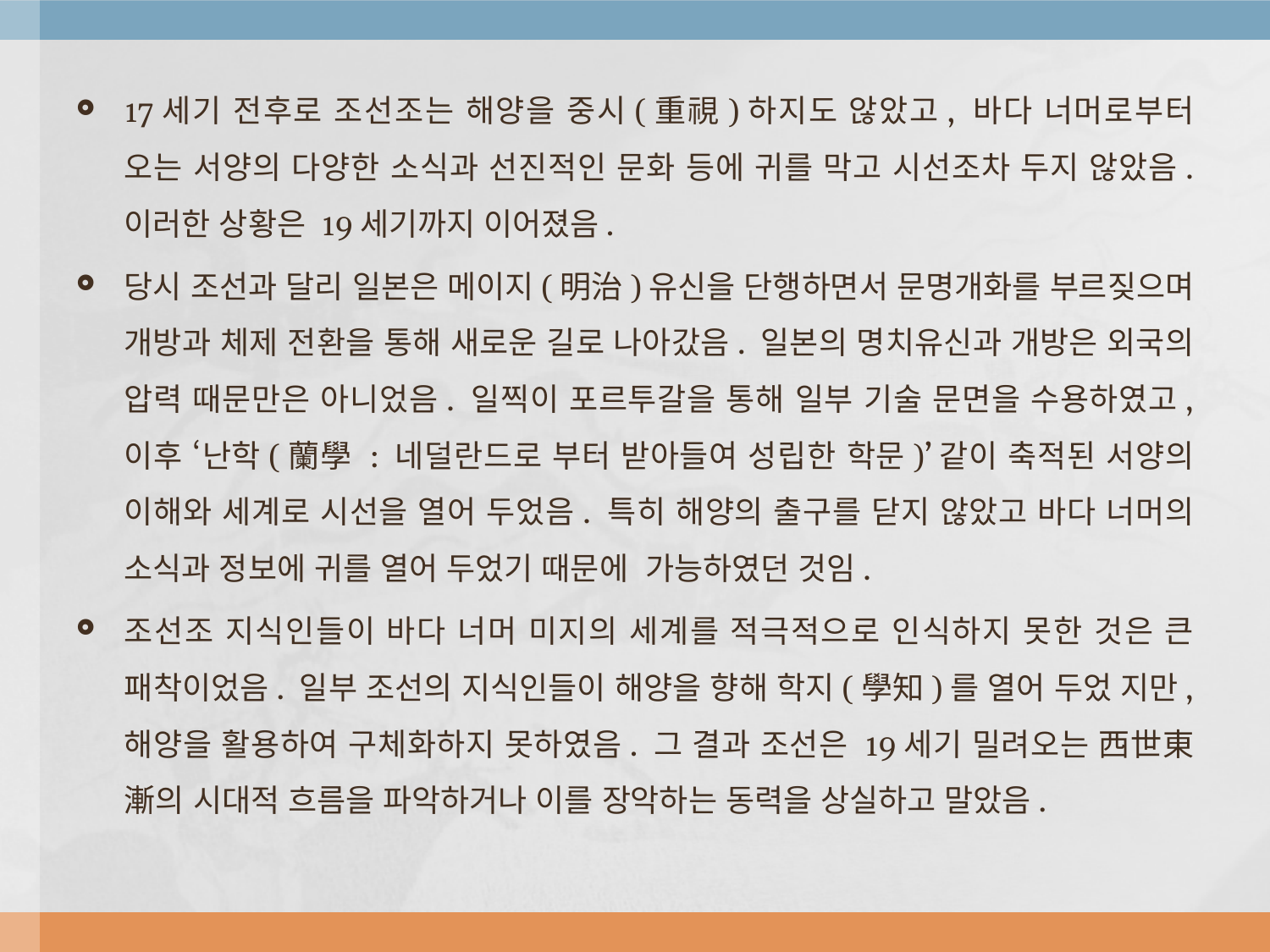

17세기 전후로 조선조는 해양을 중시(重視)하지도 않았고, 바다 너머로부터 오는 서양의 다양한 소식과 선진적인 문화 등에 귀를 막고 시선조차 두지 않았음. 이러한 상황은 19세기까지 이어졌음.
당시 조선과 달리 일본은 메이지(明治)유신을 단행하면서 문명개화를 부르짖으며 개방과 체제 전환을 통해 새로운 길로 나아갔음. 일본의 명치유신과 개방은 외국의 압력 때문만은 아니었음. 일찍이 포르투갈을 통해 일부 기술 문면을 수용하였고, 이후 ‘난학(蘭學 : 네덜란드로 부터 받아들여 성립한 학문)’같이 축적된 서양의 이해와 세계로 시선을 열어 두었음. 특히 해양의 출구를 닫지 않았고 바다 너머의 소식과 정보에 귀를 열어 두었기 때문에  가능하였던 것임.
조선조 지식인들이 바다 너머 미지의 세계를 적극적으로 인식하지 못한 것은 큰 패착이었음. 일부 조선의 지식인들이 해양을 향해 학지(學知)를 열어 두었 지만, 해양을 활용하여 구체화하지 못하였음. 그 결과 조선은 19세기 밀려오는 西世東漸의 시대적 흐름을 파악하거나 이를 장악하는 동력을 상실하고 말았음.